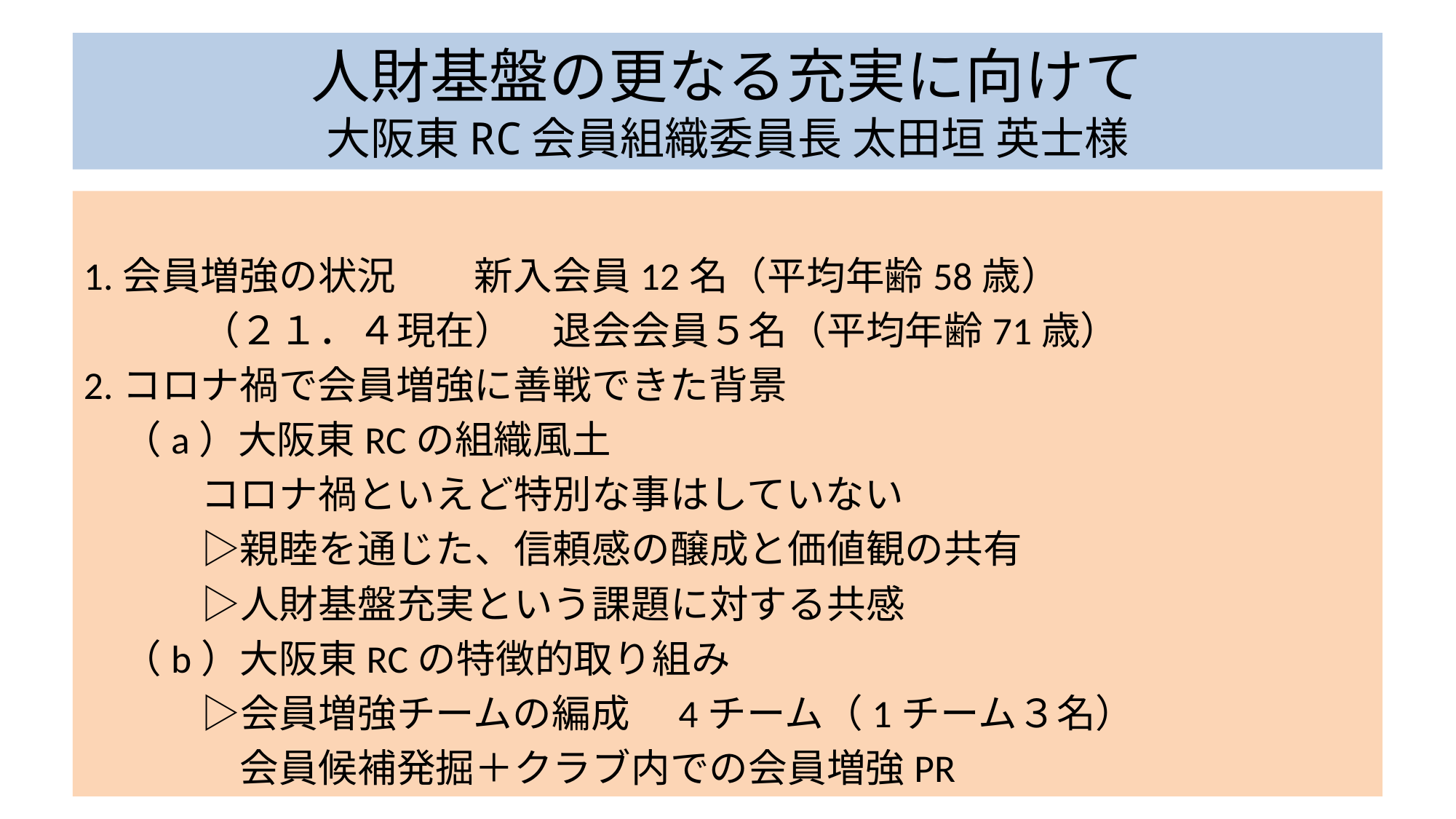

# 人財基盤の更なる充実に向けて 大阪東RC会員組織委員長 太田垣 英士様

1.会員増強の状況　　新入会員12名（平均年齢58歳）
　　　（２１．４現在）　退会会員５名（平均年齢71歳）
2.コロナ禍で会員増強に善戦できた背景
　（a）大阪東RCの組織風土
　　　コロナ禍といえど特別な事はしていない
　　　▷親睦を通じた、信頼感の醸成と価値観の共有
　　　▷人財基盤充実という課題に対する共感
　（b）大阪東RCの特徴的取り組み
　　　▷会員増強チームの編成　4チーム（1チーム３名）
　　　　会員候補発掘＋クラブ内での会員増強PR